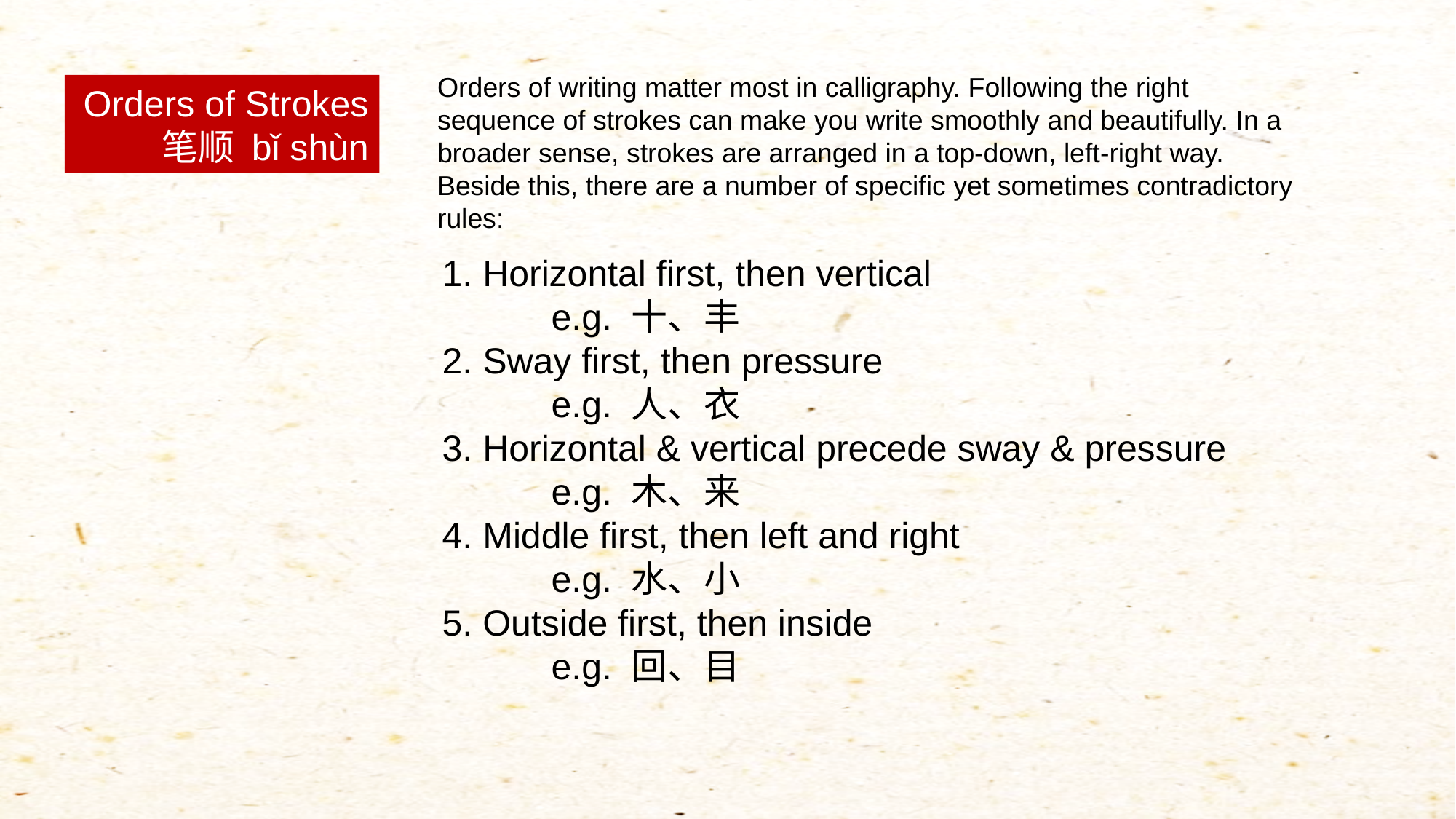

Orders of writing matter most in calligraphy. Following the right sequence of strokes can make you write smoothly and beautifully. In a broader sense, strokes are arranged in a top-down, left-right way. Beside this, there are a number of specific yet sometimes contradictory rules:
Orders of Strokes
笔顺 bǐ shùn
1. Horizontal first, then vertical
	e.g. 十、丰
2. Sway first, then pressure
	e.g. 人、衣
3. Horizontal & vertical precede sway & pressure
	e.g. 木、来
4. Middle first, then left and right
	e.g. 水、小
5. Outside first, then inside
	e.g. 回、目